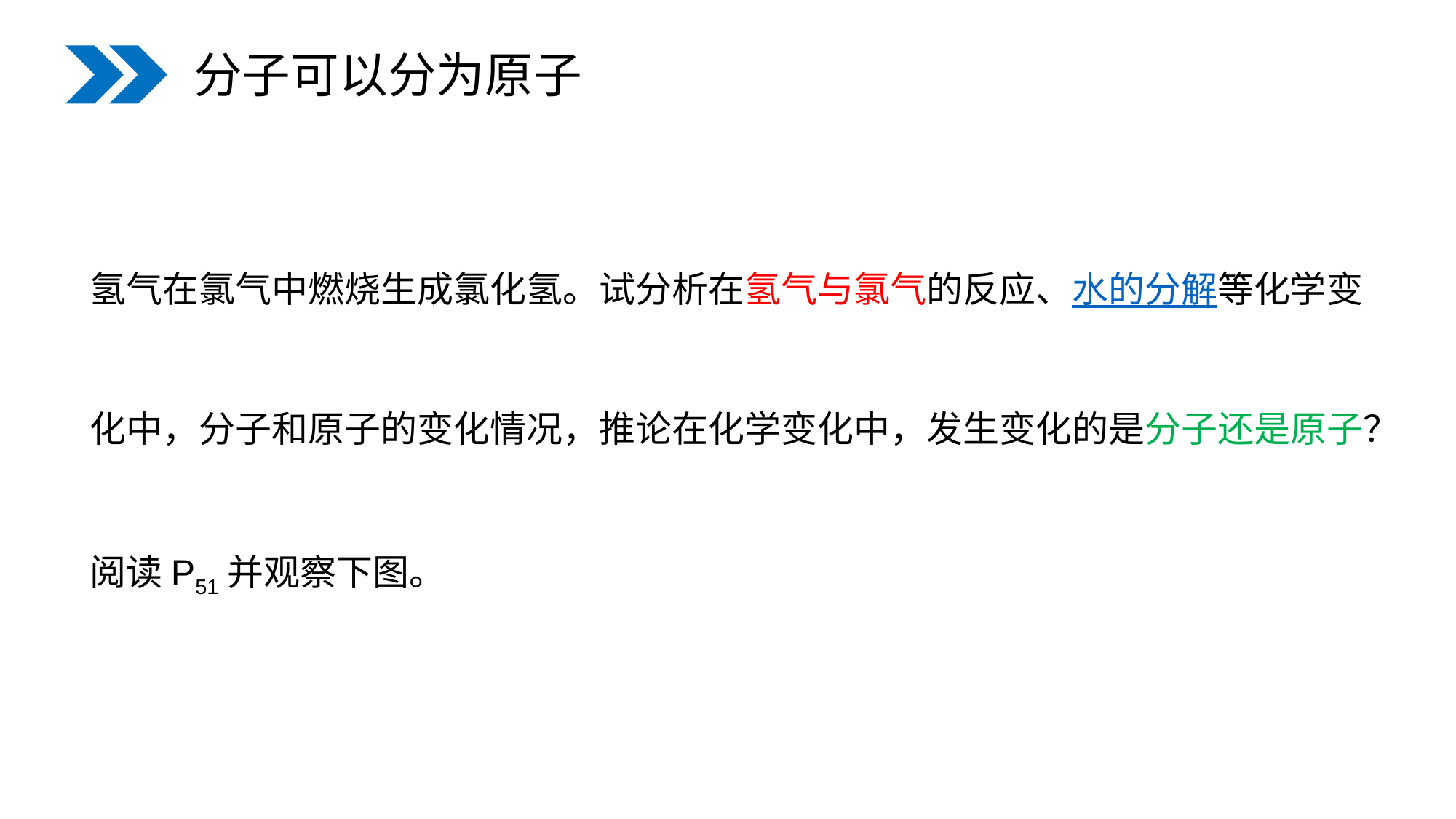

分子可以分为原子
氢气在氯气中燃烧生成氯化氢。试分析在氢气与氯气的反应、水的分解等化学变化中，分子和原子的变化情况，推论在化学变化中，发生变化的是分子还是原子？阅读P51并观察下图。